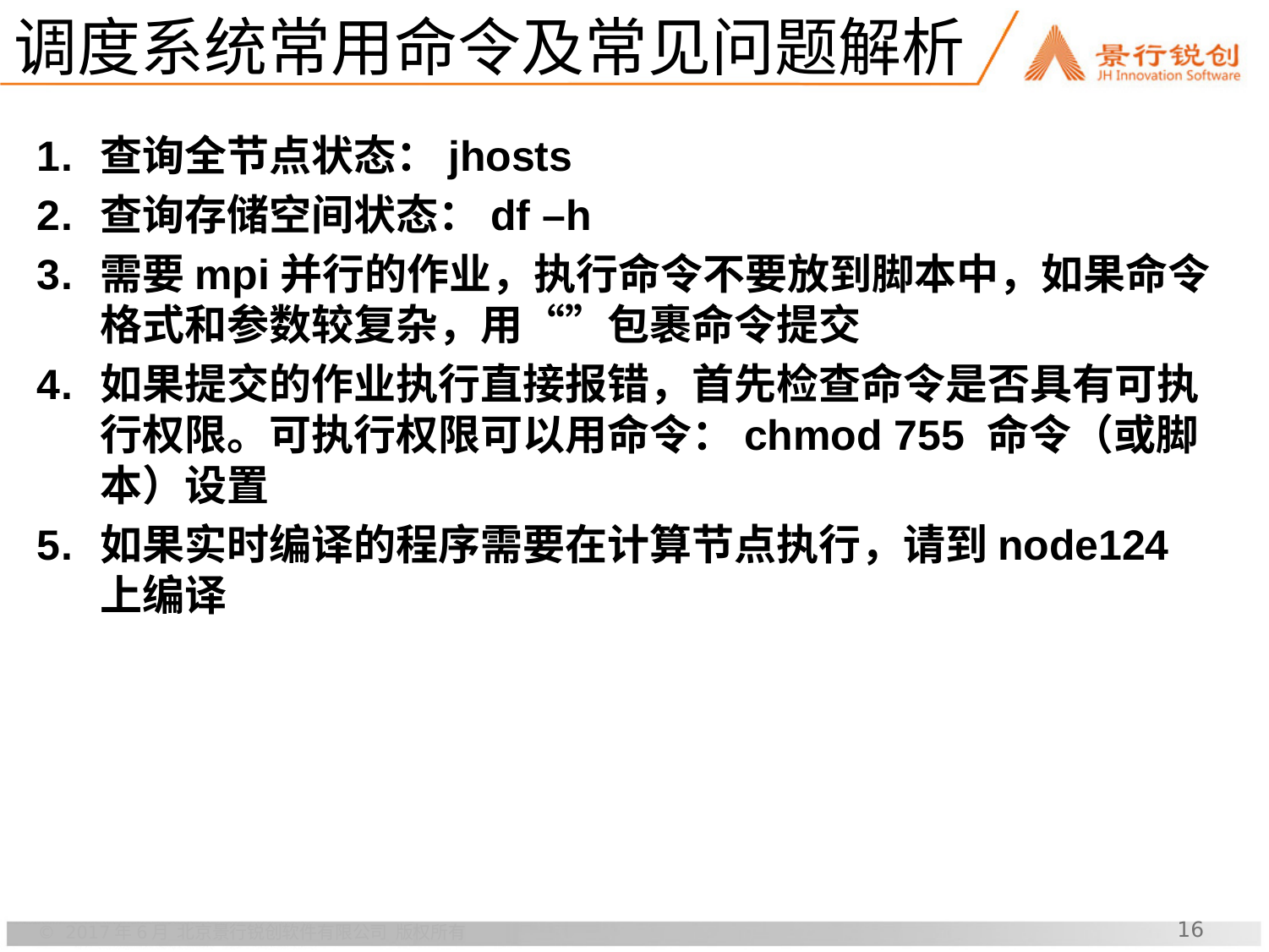

# 调度系统常用命令及常见问题解析
查询全节点状态：jhosts
查询存储空间状态：df –h
需要mpi并行的作业，执行命令不要放到脚本中，如果命令格式和参数较复杂，用“”包裹命令提交
如果提交的作业执行直接报错，首先检查命令是否具有可执行权限。可执行权限可以用命令：chmod 755 命令（或脚本）设置
如果实时编译的程序需要在计算节点执行，请到node124上编译
©  2017年6月  北京景行锐创软件有限公司  版权所有